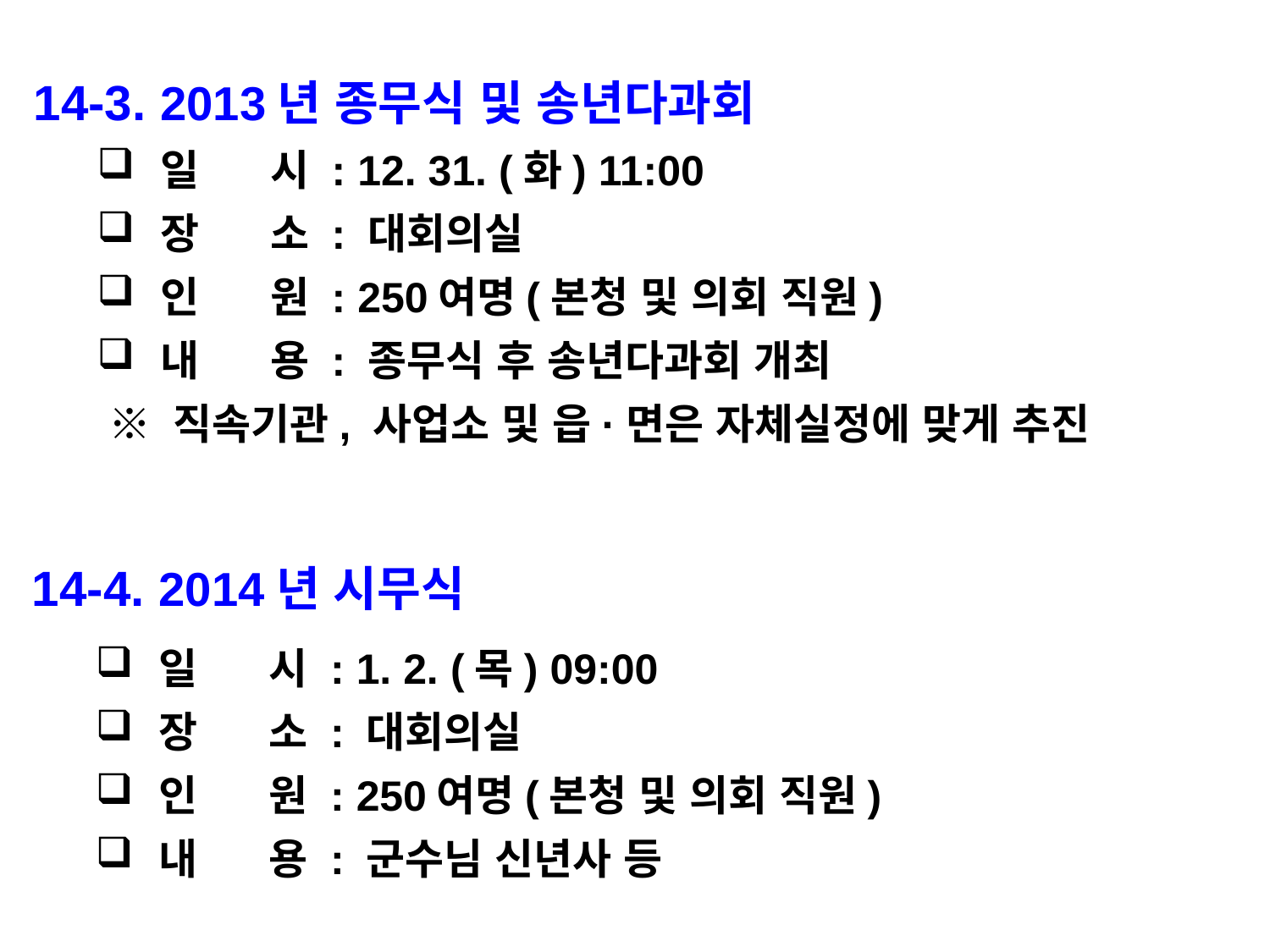

14-3. 2013년 종무식 및 송년다과회
일      시 : 12. 31. (화) 11:00
장      소 : 대회의실
인      원 : 250여명(본청 및 의회 직원)
내      용 : 종무식 후 송년다과회 개최
 ※ 직속기관, 사업소 및 읍·면은 자체실정에 맞게 추진

14-4. 2014년 시무식
일      시 : 1. 2. (목) 09:00
장      소 : 대회의실
인      원 : 250여명(본청 및 의회 직원)
내      용 : 군수님 신년사 등